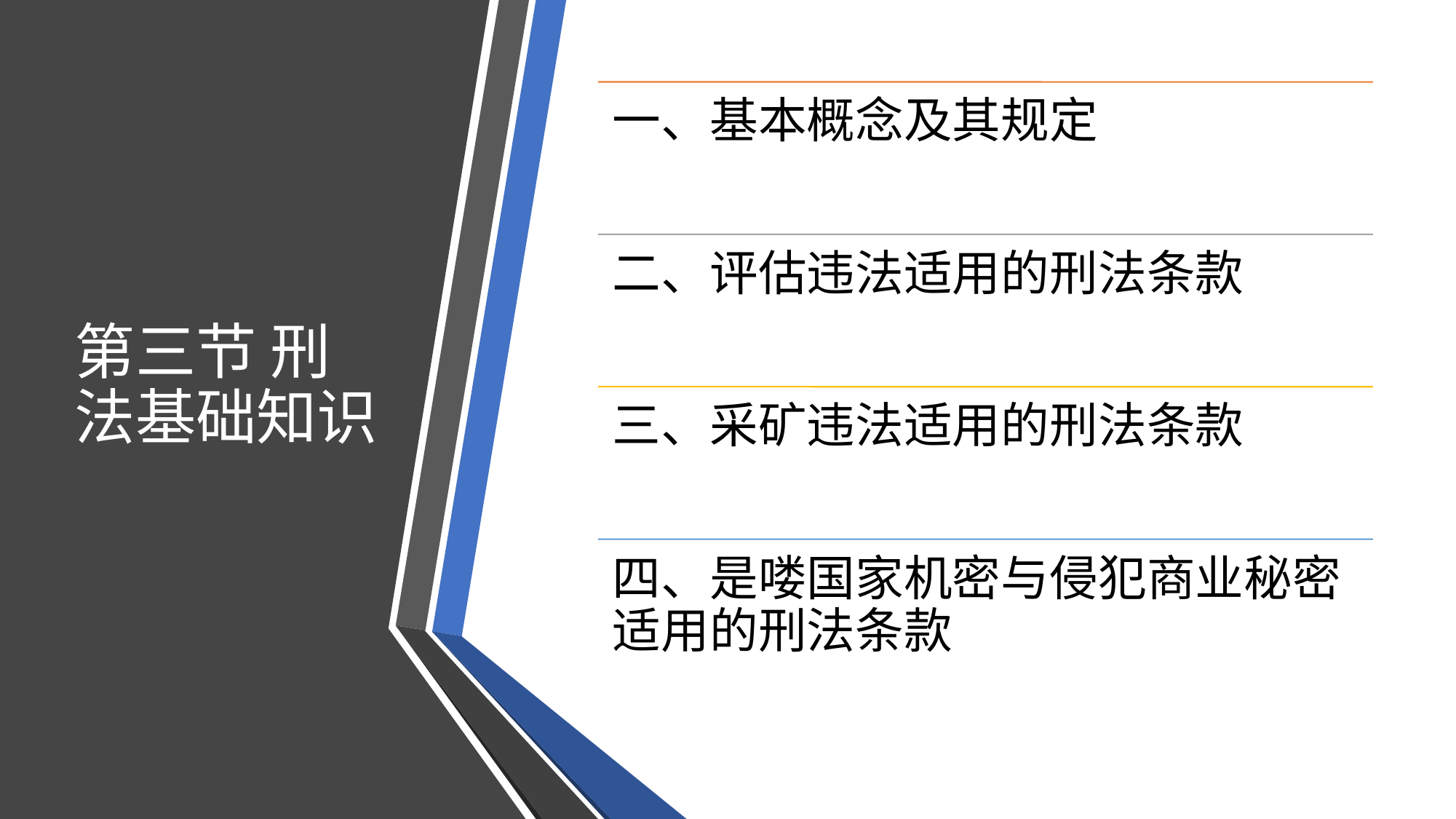

# 第三节 刑法基础知识
一、基本概念及其规定
二、评估违法适用的刑法条款
三、采矿违法适用的刑法条款
四、是喽国家机密与侵犯商业秘密适用的刑法条款